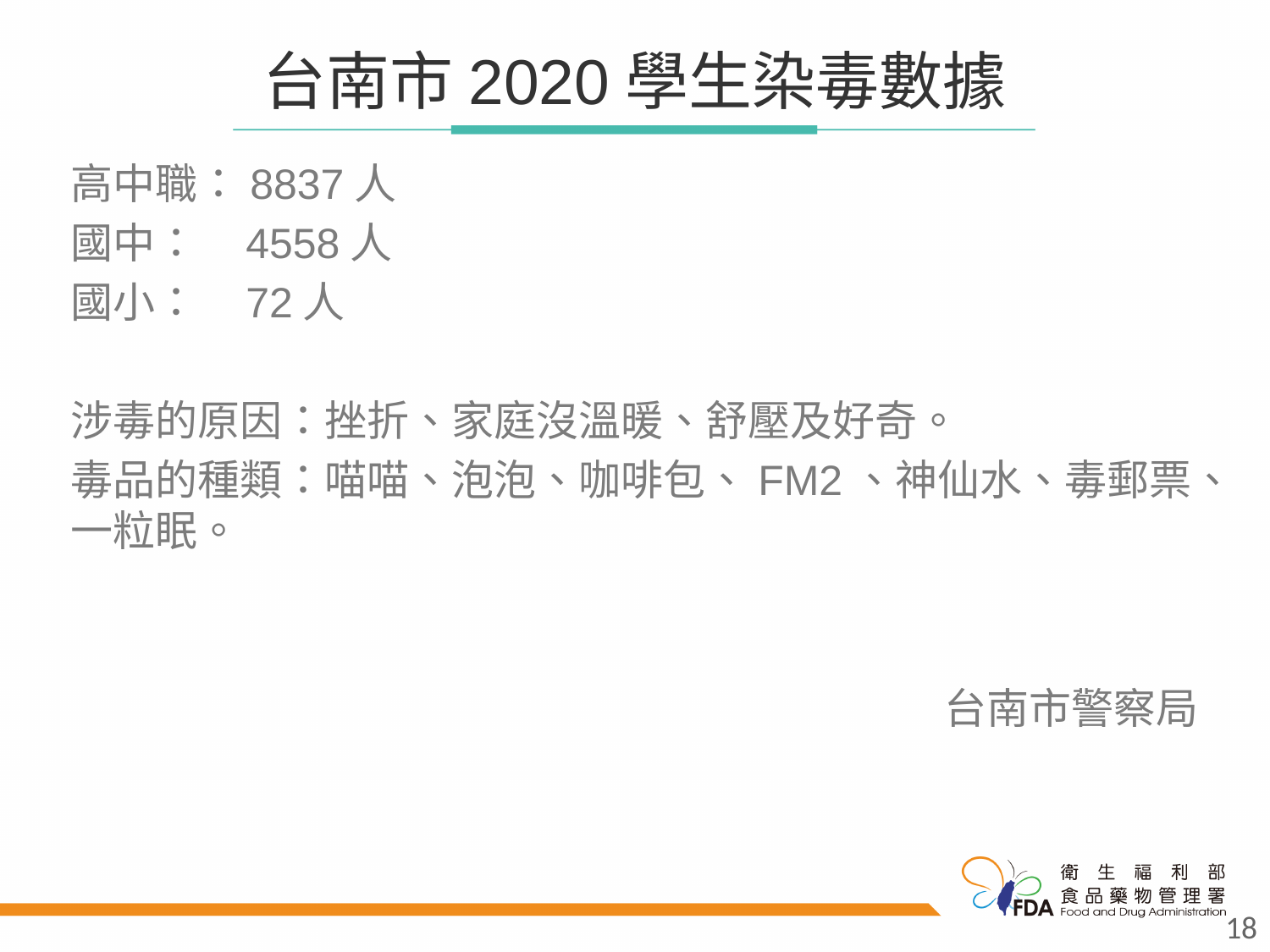

# 台南市2020學生染毒數據
高中職：8837人
國中：    4558人
國小：    72人

涉毒的原因：挫折、家庭沒溫暖、舒壓及好奇。
毒品的種類：喵喵、泡泡、咖啡包、FM2、神仙水、毒郵票、一粒眠。

台南市警察局